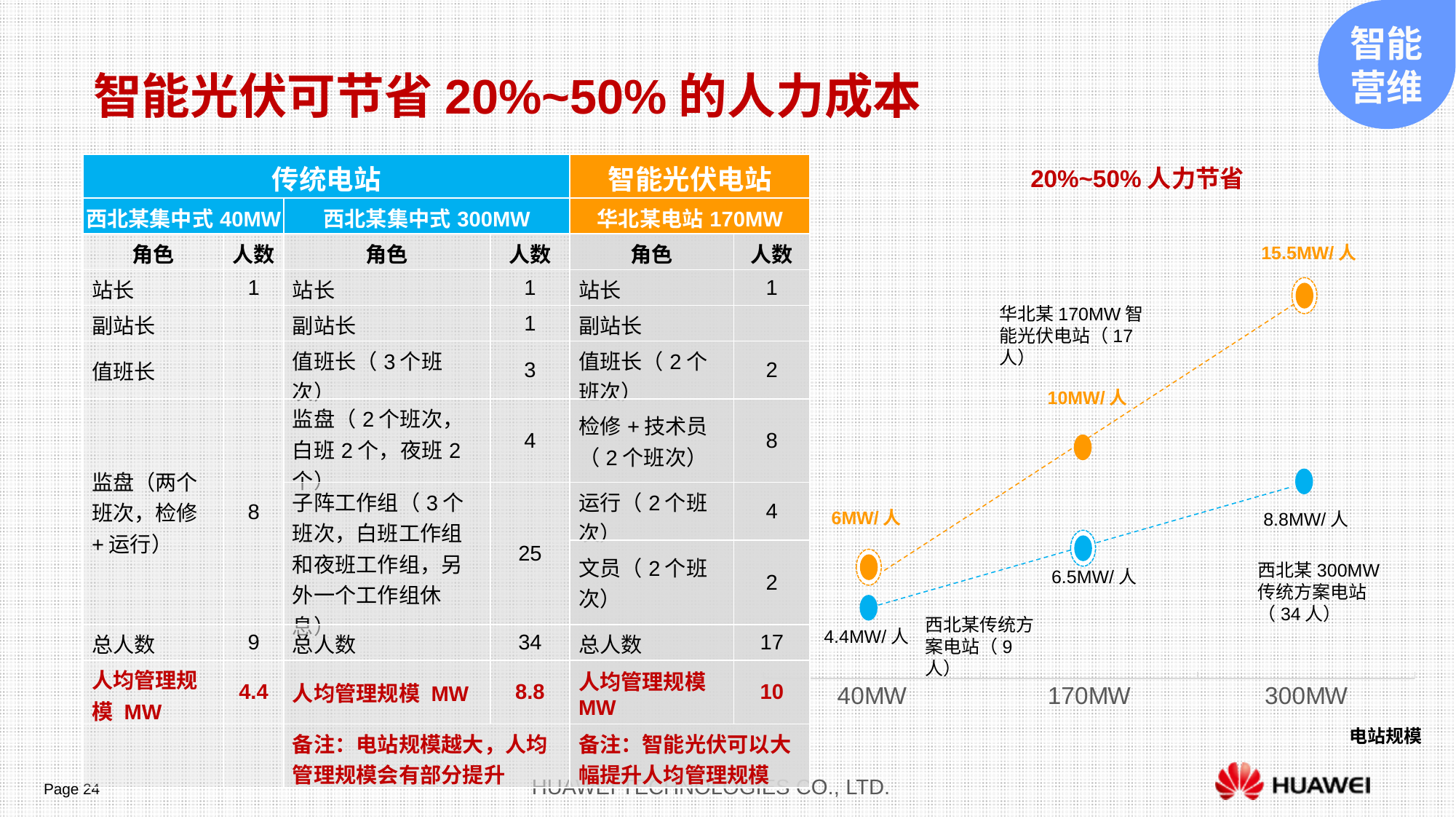

智能营维
智能光伏可节省20%~50%的人力成本

### Chart

| Category | 传统电站 |
|---|---|
| 40MW | 4.4 |
| 170MW | None |
| 300MW | 8.8 |
20%~50%人力节省
15.5MW/人

华北某170MW智能光伏电站（17人）

10MW/人

6MW/人
8.8MW/人

西北某300MW传统方案电站（34人）
6.5MW/人

西北某传统方案电站（9人）
4.4MW/人
电站规模
| 传统电站 |  |  |  | 智能光伏电站 |  |
| --- | --- | --- | --- | --- | --- |
| 西北某集中式40MW |  | 西北某集中式300MW |  | 华北某电站170MW |  |
| 角色 | 人数 | 角色 | 人数 | 角色 | 人数 |
| 站长 | 1 | 站长 | 1 | 站长 | 1 |
| 副站长 |  | 副站长 | 1 | 副站长 |  |
| 值班长 |  | 值班长（3个班次） | 3 | 值班长（2个班次） | 2 |
| 监盘（两个班次，检修+运行） | 8 | 监盘（2个班次，白班2个，夜班2个） | 4 | 检修+技术员（2个班次） | 8 |
|  |  | 子阵工作组（3个班次，白班工作组和夜班工作组，另外一个工作组休息） | 25 | 运行（2个班次） | 4 |
|  |  |  |  | 文员（2个班次） | 2 |
| 总人数 | 9 | 总人数 | 34 | 总人数 | 17 |
| 人均管理规模 MW | 4.4 | 人均管理规模 MW | 8.8 | 人均管理规模 MW | 10 |
|  |  | 备注：电站规模越大，人均管理规模会有部分提升 |  | 备注：智能光伏可以大幅提升人均管理规模 |  |